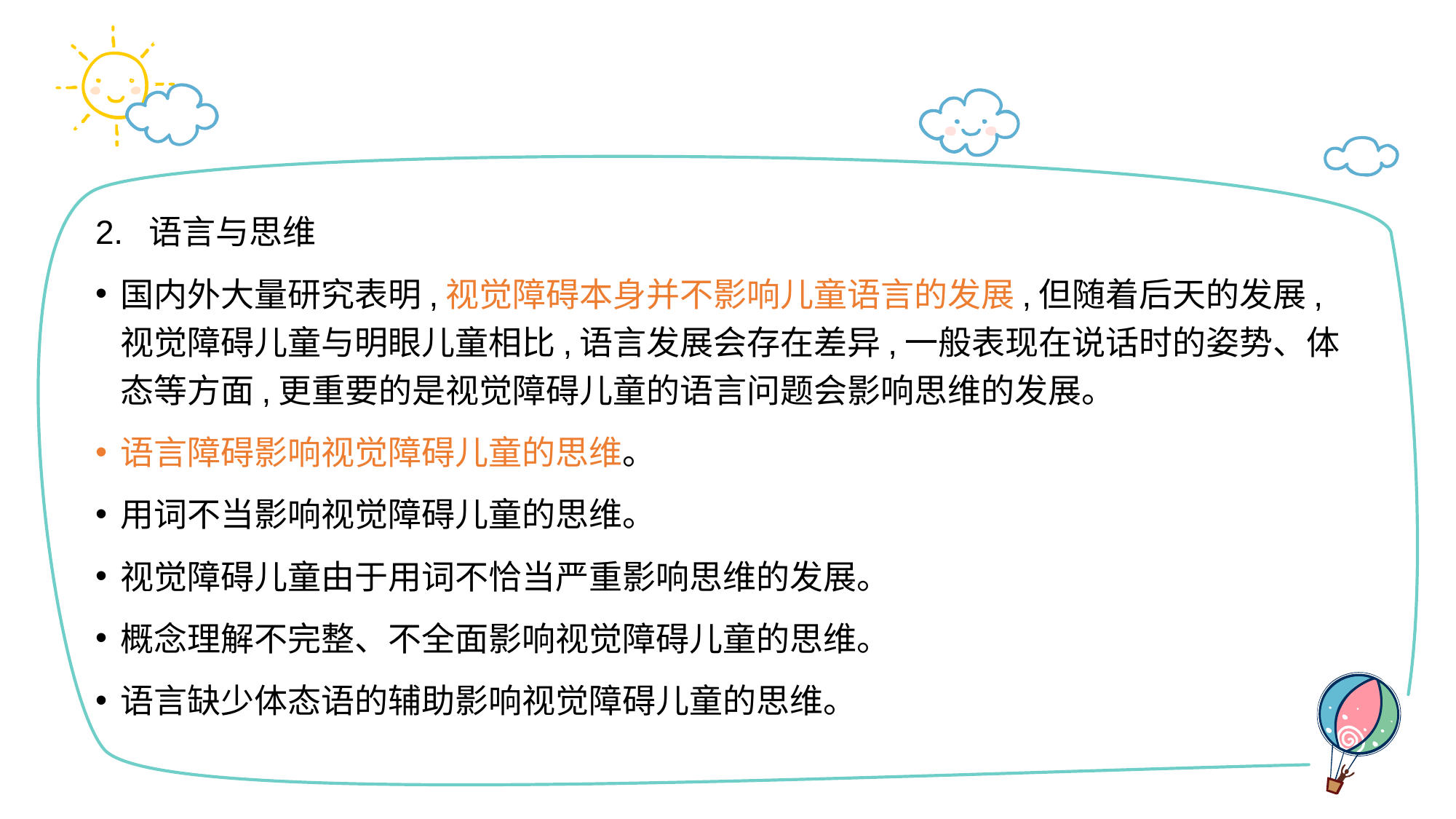

#
2.  语言与思维
国内外大量研究表明,视觉障碍本身并不影响儿童语言的发展,但随着后天的发展,视觉障碍儿童与明眼儿童相比,语言发展会存在差异,一般表现在说话时的姿势、体态等方面,更重要的是视觉障碍儿童的语言问题会影响思维的发展。
语言障碍影响视觉障碍儿童的思维。
用词不当影响视觉障碍儿童的思维。
视觉障碍儿童由于用词不恰当严重影响思维的发展。
概念理解不完整、不全面影响视觉障碍儿童的思维。
语言缺少体态语的辅助影响视觉障碍儿童的思维。